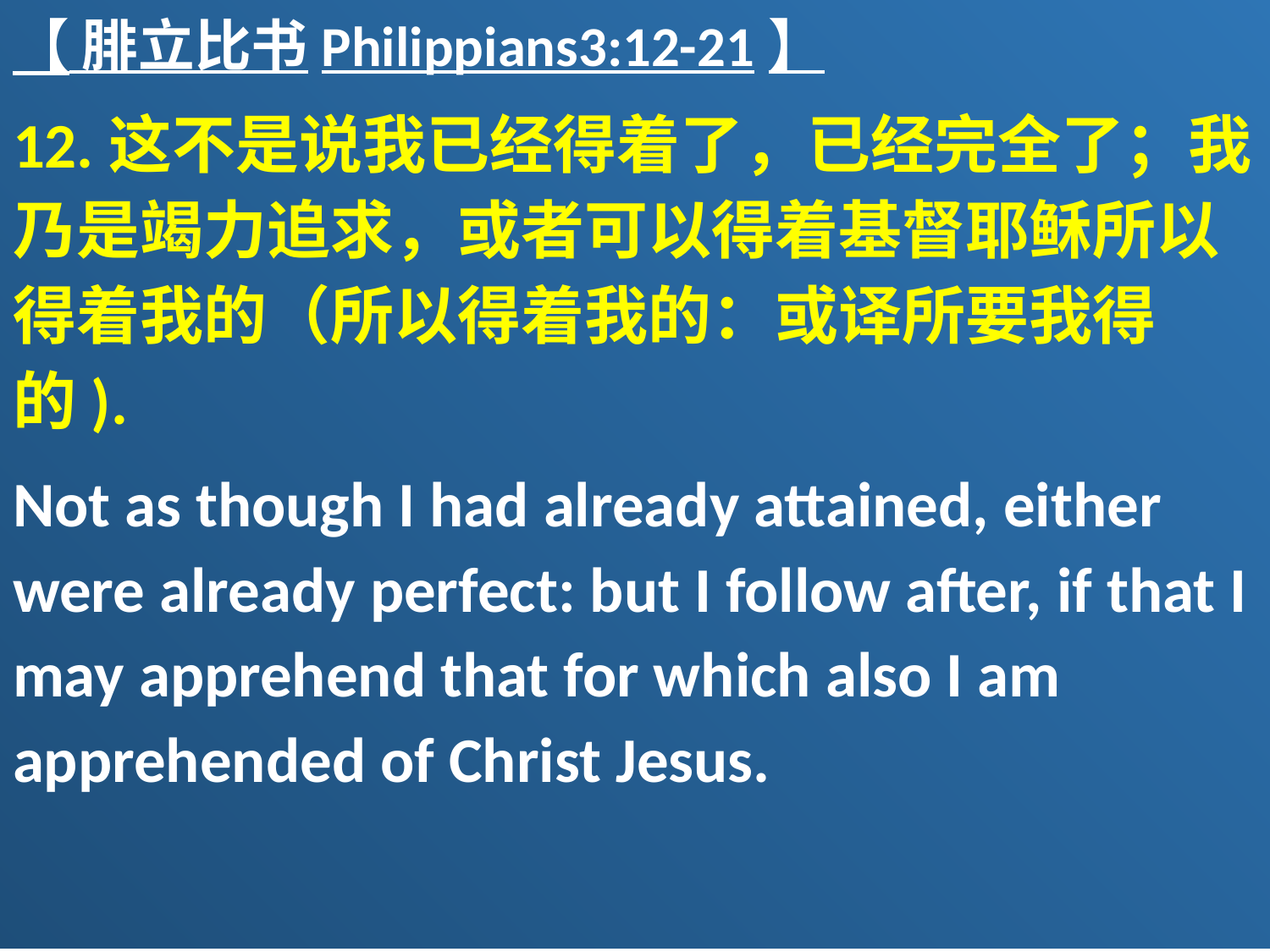

【 腓立比书Philippians3:12-21】
12.这不是说我已经得着了，已经完全了；我乃是竭力追求，或者可以得着基督耶稣所以得着我的（所以得着我的：或译所要我得的).
Not as though I had already attained, either were already perfect: but I follow after, if that I may apprehend that for which also I am apprehended of Christ Jesus.